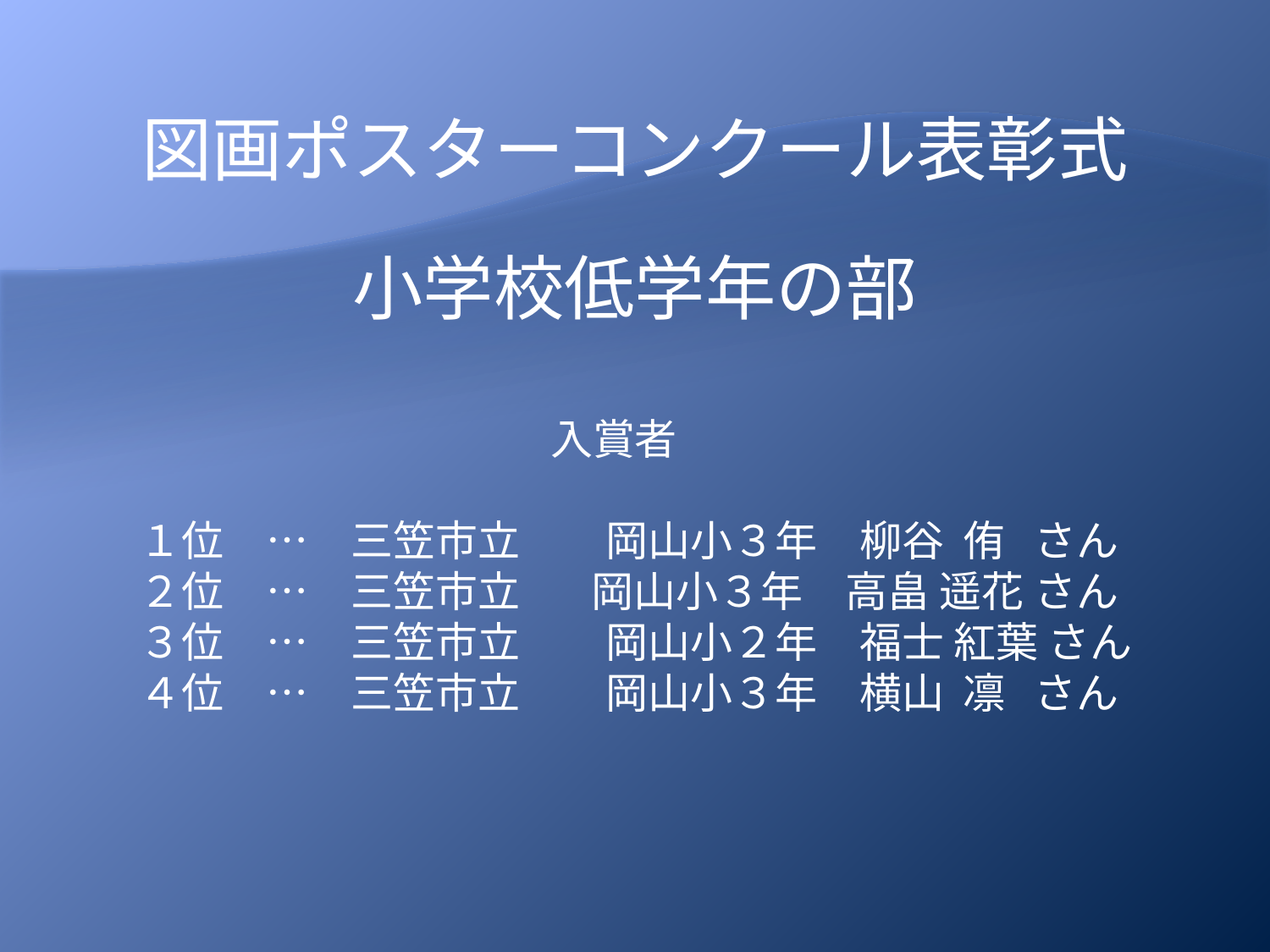

図画ポスターコンクール表彰式
小学校低学年の部
入賞者

　　　１位　…　三笠市立　　岡山小３年　柳谷  侑   さん
　　　２位　…　三笠市立　   岡山小３年　高畠 遥花 さん
　　　３位　…　三笠市立　　岡山小２年　福士 紅葉 さん
　　　４位　…　三笠市立　　岡山小３年　横山  凛   さん